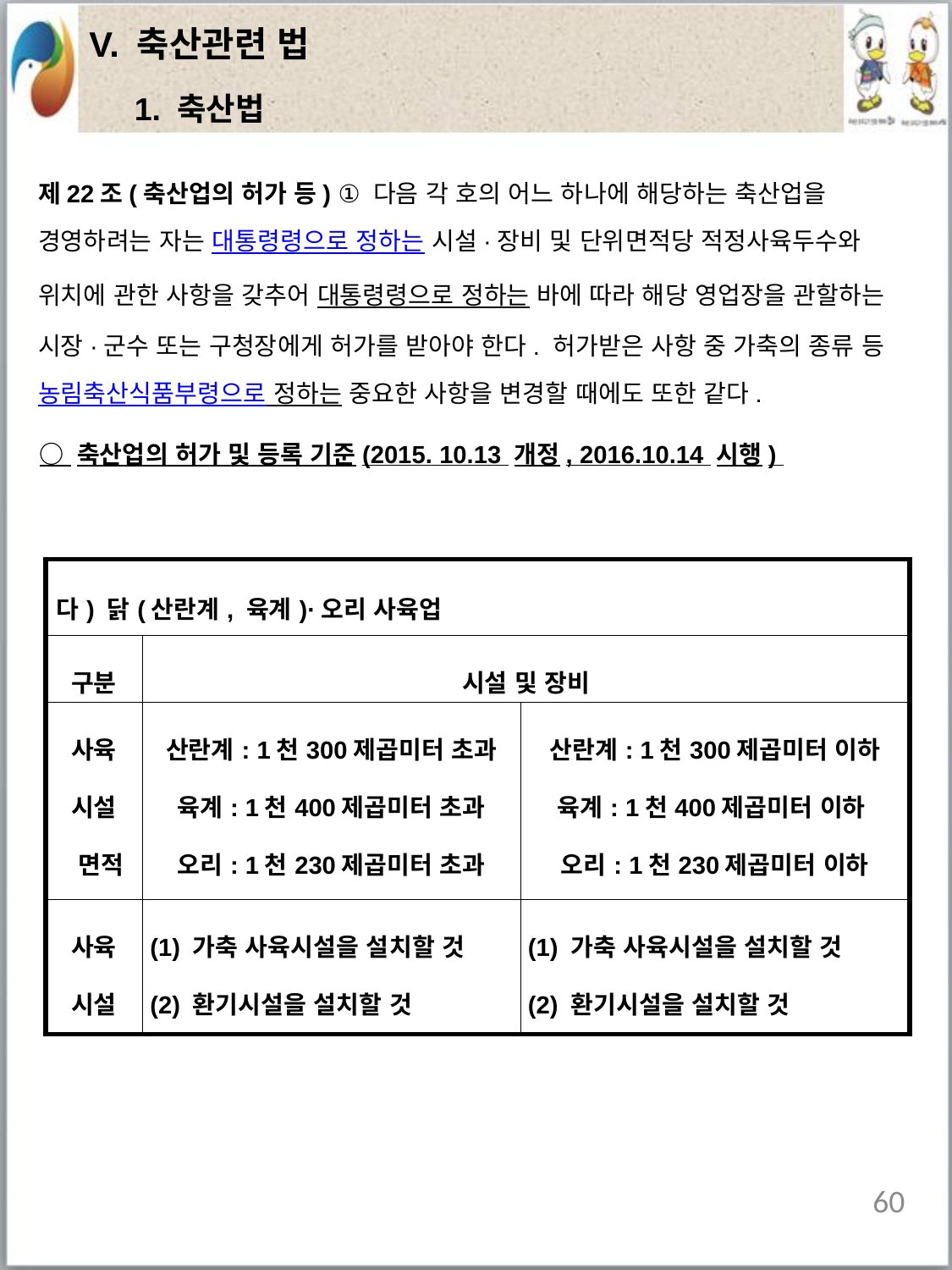

| V. 축산관련 법 |
| --- |

1. 축산법

제22조(축산업의 허가 등) ① 다음 각 호의 어느 하나에 해당하는 축산업을 경영하려는 자는 대통령령으로 정하는 시설·장비 및 단위면적당 적정사육두수와 위치에 관한 사항을 갖추어 대통령령으로 정하는 바에 따라 해당 영업장을 관할하는 시장·군수 또는 구청장에게 허가를 받아야 한다. 허가받은 사항 중 가축의 종류 등 농림축산식품부령으로 정하는 중요한 사항을 변경할 때에도 또한 같다.

○ 축산업의 허가 및 등록 기준(2015. 10.13 개정, 2016.10.14 시행)
| 다) 닭(산란계, 육계)·오리 사육업 |  |  |
| --- | --- | --- |
| 구분 | 시설 및 장비 |  |
| 사육 시설 면적 | 산란계: 1천300제곱미터 초과 육계: 1천400제곱미터 초과 오리: 1천230제곱미터 초과 | 산란계: 1천300제곱미터 이하 육계: 1천400제곱미터 이하 오리: 1천230제곱미터 이하 |
| 사육 시설 | (1) 가축 사육시설을 설치할 것 (2) 환기시설을 설치할 것 | (1) 가축 사육시설을 설치할 것 (2) 환기시설을 설치할 것 |
60